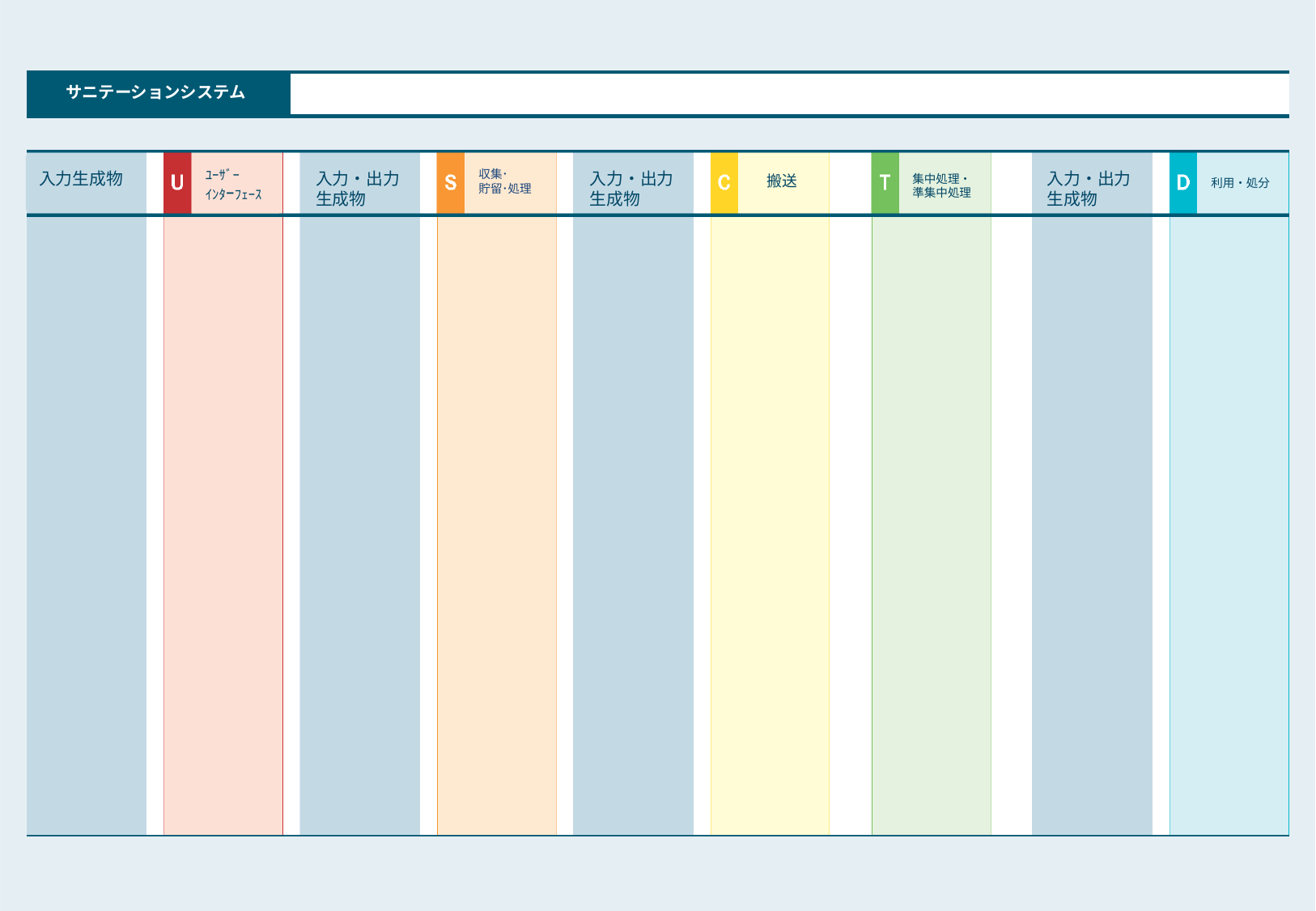

サニテーションシステム
ﾕｰｻﾞｰ
ｲﾝﾀｰﾌｪｰｽ
収集･
貯留･処理
入力・出力
生成物
入力・出力
生成物
入力・出力
生成物
入力生成物
集中処理・準集中処理
搬送
利用・処分